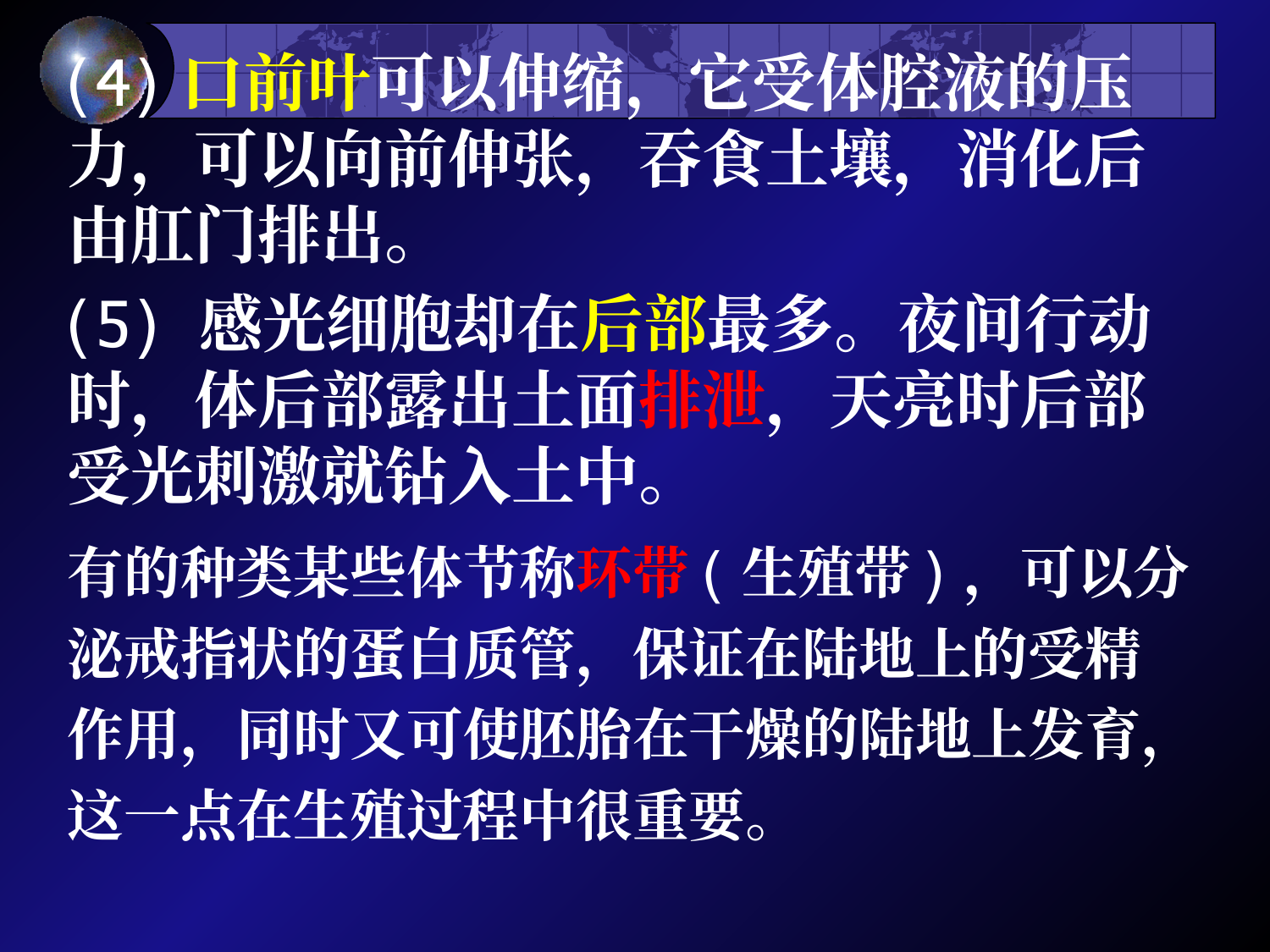

(4)口前叶可以伸缩，它受体腔液的压力，可以向前伸张，吞食土壤，消化后由肛门排出。
(5) 感光细胞却在后部最多。夜间行动时，体后部露出土面排泄，天亮时后部受光刺激就钻入土中。
有的种类某些体节称环带(生殖带)，可以分泌戒指状的蛋白质管，保证在陆地上的受精作用，同时又可使胚胎在干燥的陆地上发育，这一点在生殖过程中很重要。